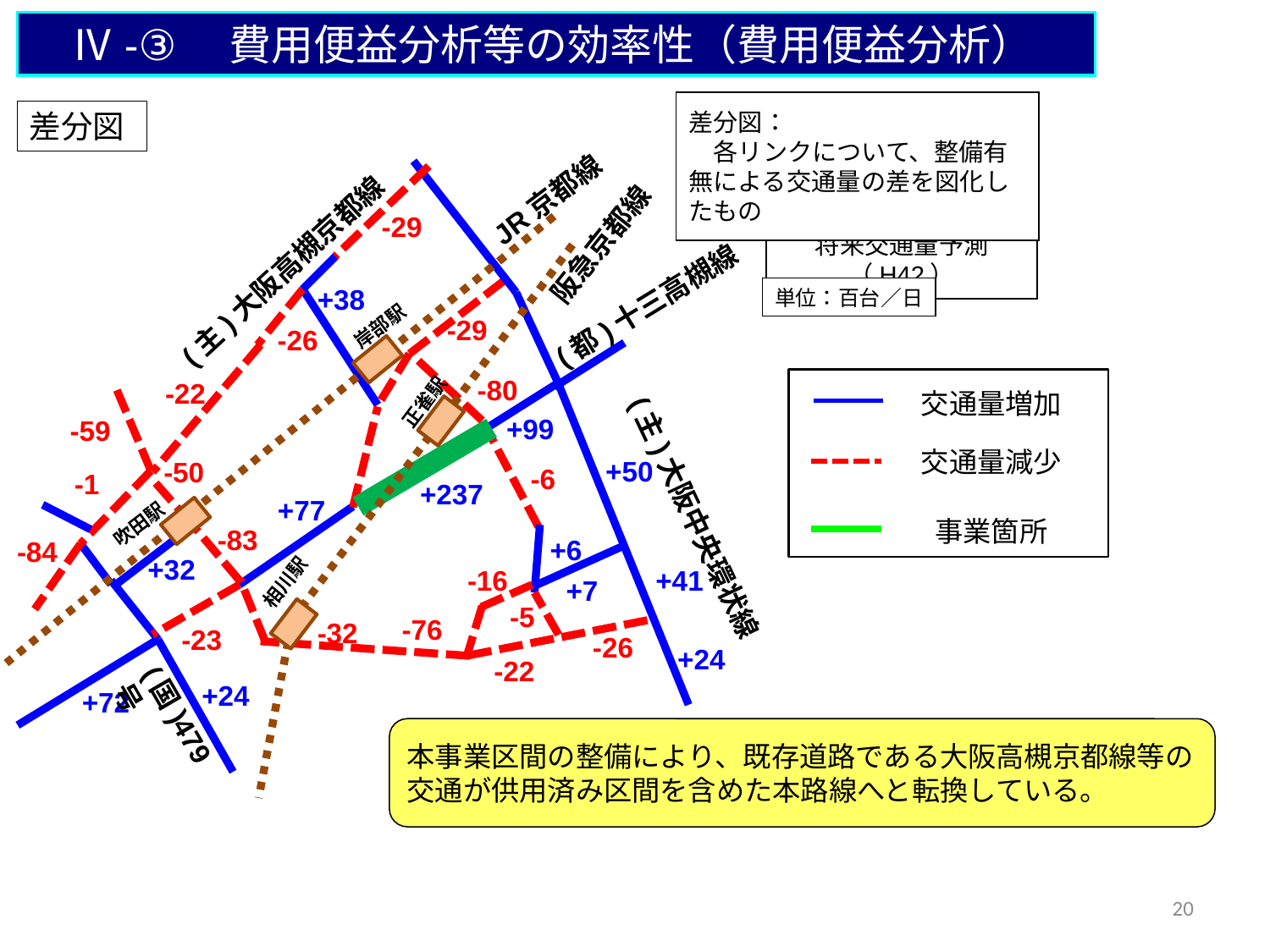

Ⅳ-③　費用便益分析等の効率性（費用便益分析）
差分図：
　各リンクについて、整備有無による交通量の差を図化したもの
差分図
JR京都線
-29
阪急京都線
将来交通量予測（H42）
(主)大阪高槻京都線
+38
単位：百台／日
(都)十三高槻線
岸部駅
-29
-26

-80
-22

交通量増加
交通量減少
事業箇所
正雀駅
+99
-59

+50
-50
-6
-1
+237
+77
吹田駅

(主)大阪中央環状線
-83
+6
-84
+32
+41
-16
相川駅
+7
-5
-76
-32

-23
-26
+24
-22
+24
+72
(国)479号
本事業区間の整備により、既存道路である大阪高槻京都線等の交通が供用済み区間を含めた本路線へと転換している。
20